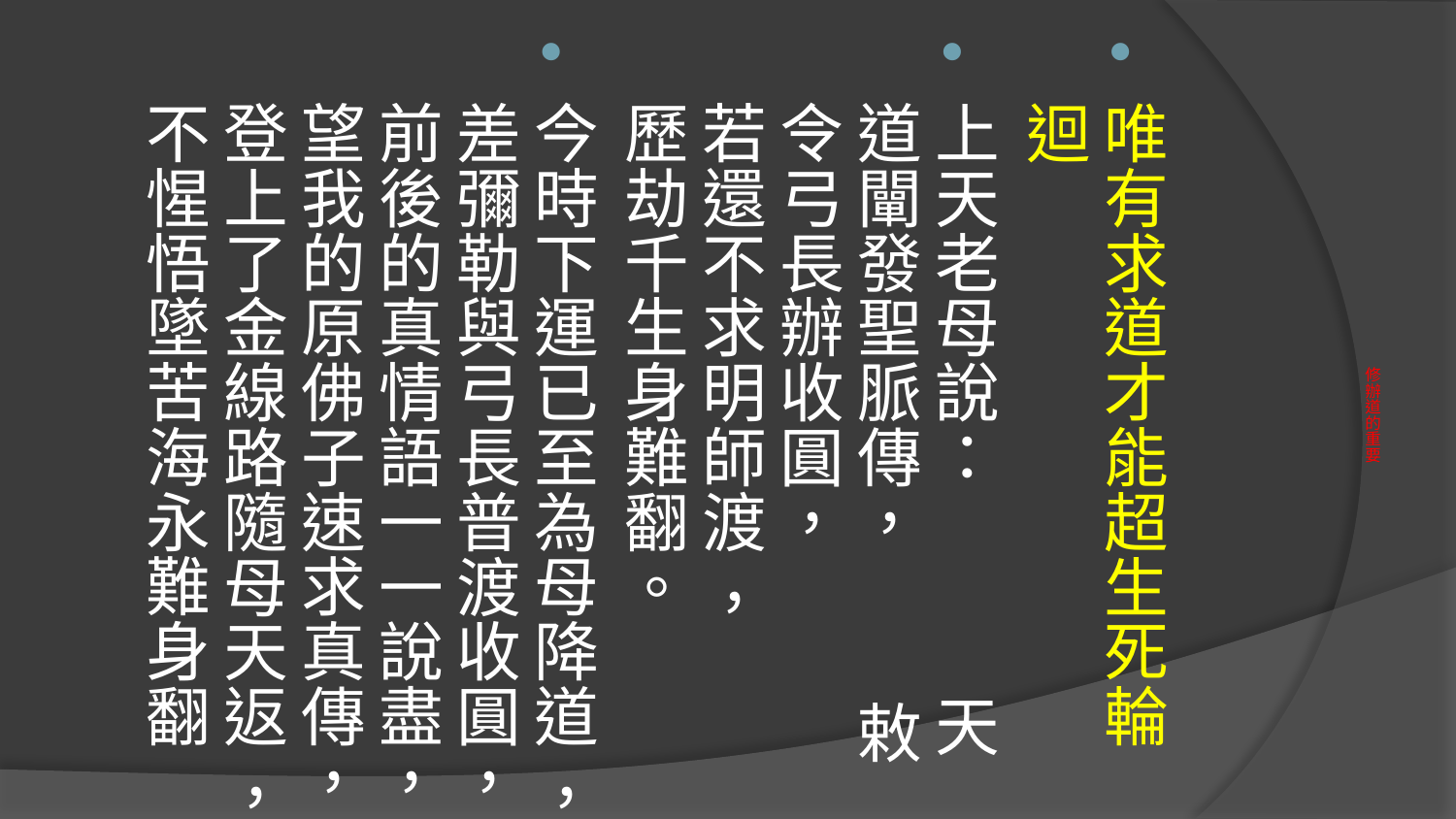

唯有求道才能超生死輪迴
上天老母說：              天道闡發聖脈傳，          敕令弓長辦收圓，           若還不求明師渡 ，         歷劫千生身難翻。
今時下運已至為母降道 ，差彌勒與弓長普渡收圓，前後的真情語一一說盡，望我的原佛子速求真傳，登上了金線路隨母天返 ，不惺悟墜苦海永難身翻

# 修辦道的重要